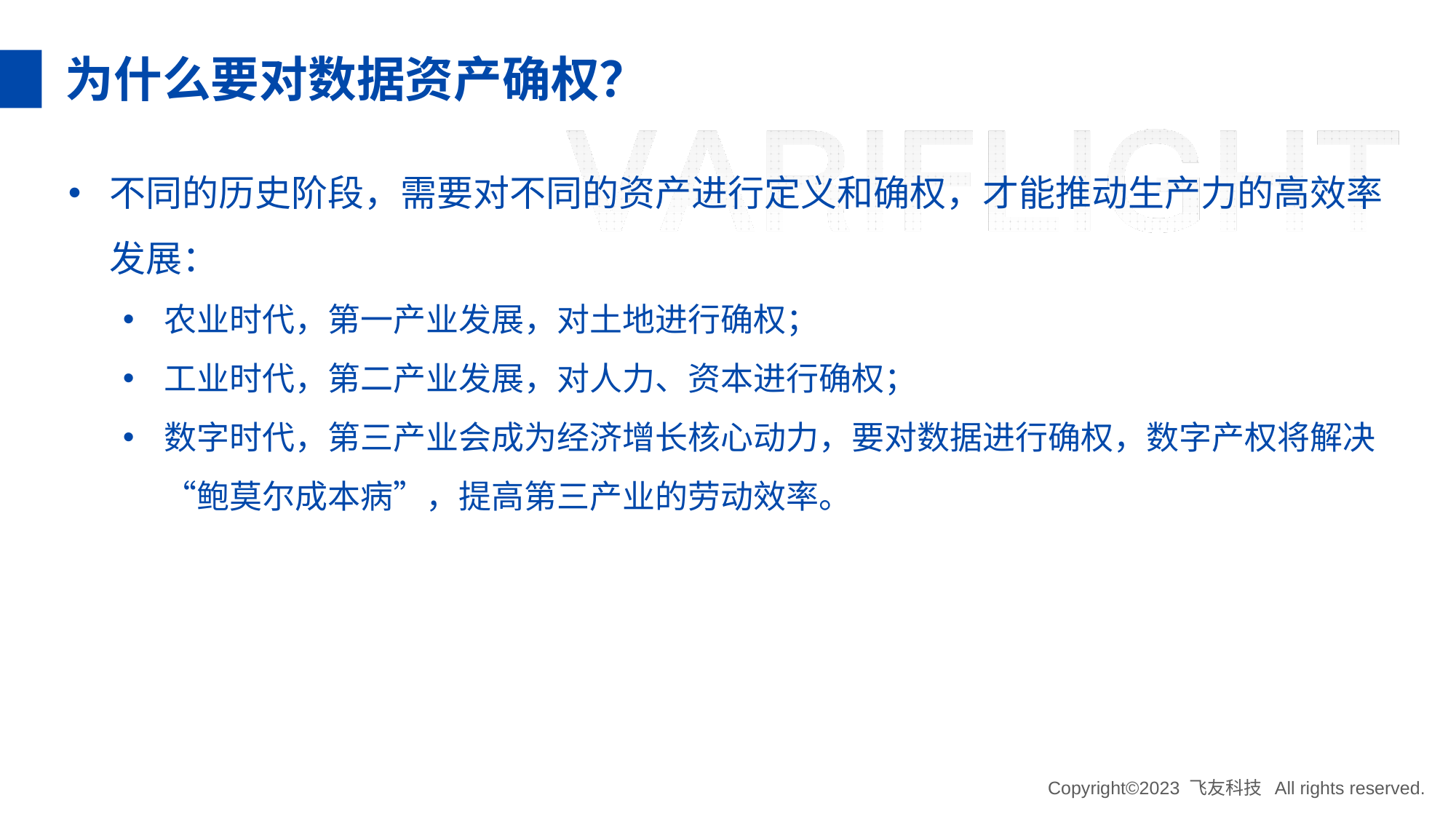

为什么要对数据资产确权？
不同的历史阶段，需要对不同的资产进行定义和确权，才能推动生产力的高效率发展：
农业时代，第一产业发展，对土地进行确权；
工业时代，第二产业发展，对人力、资本进行确权；
数字时代，第三产业会成为经济增长核心动力，要对数据进行确权，数字产权将解决 “鲍莫尔成本病”，提高第三产业的劳动效率。